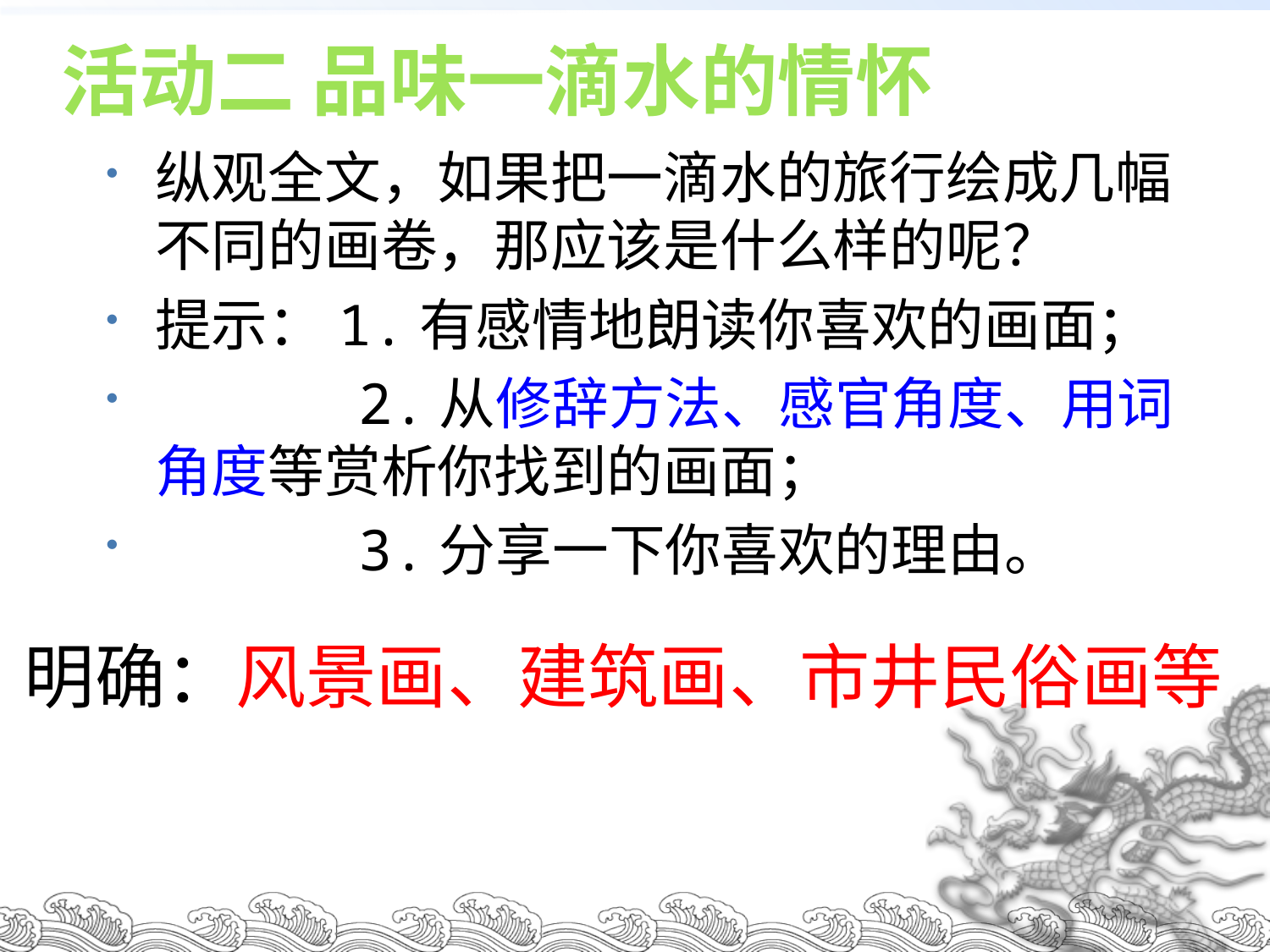

活动二 品味一滴水的情怀
纵观全文，如果把一滴水的旅行绘成几幅不同的画卷，那应该是什么样的呢？
提示：1.有感情地朗读你喜欢的画面；
      2.从修辞方法、感官角度、用词角度等赏析你找到的画面；
      3.分享一下你喜欢的理由。

明确：风景画、建筑画、市井民俗画等